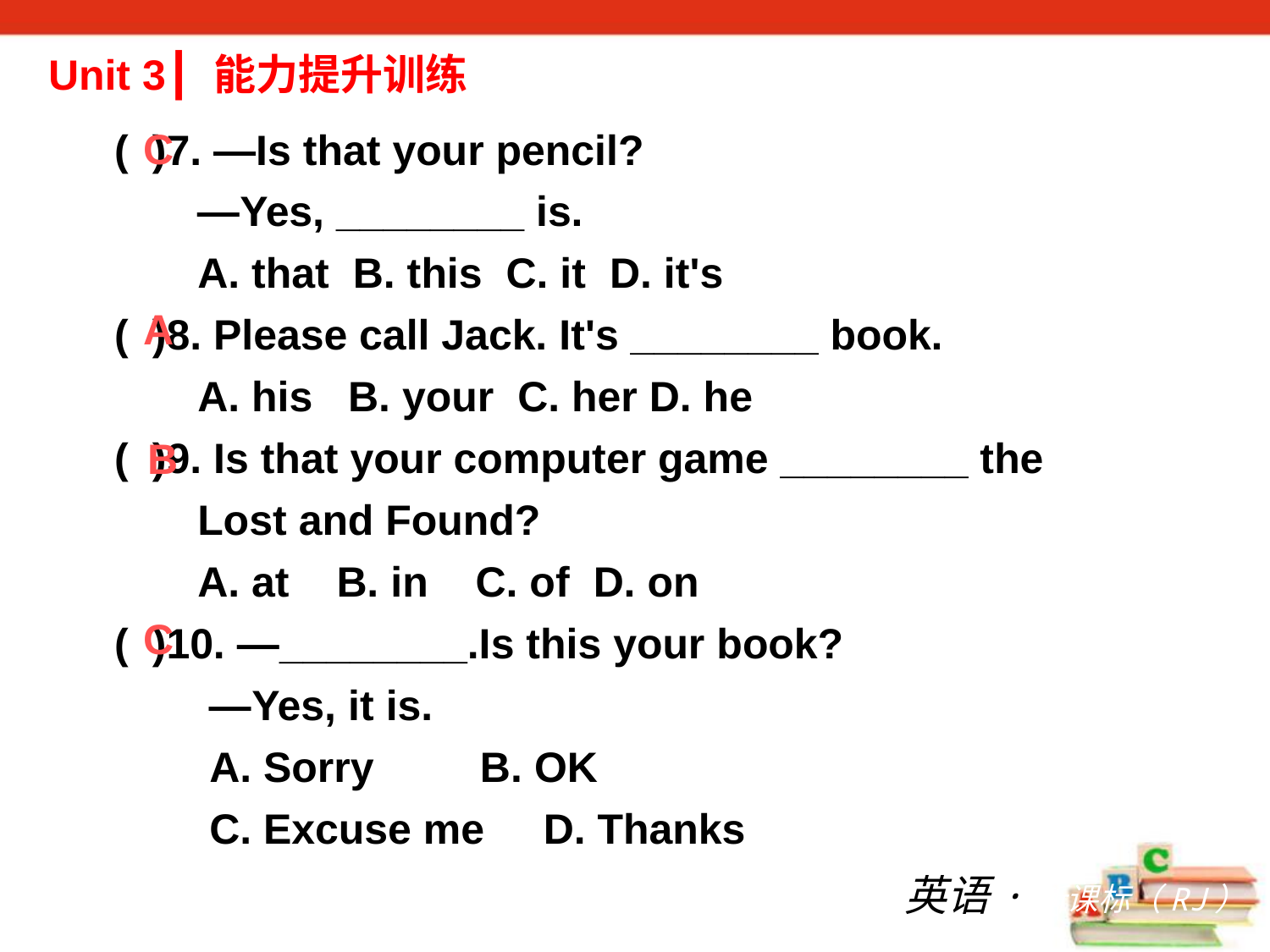

Unit 3┃ 能力提升训练
(  )7. —Is that your pencil?
       —Yes, ________ is.
       A. that  B. this  C. it  D. it's
(  )8. Please call Jack. It's ________ book.
       A. his   B. your  C. her D. he
(  )9. Is that your computer game ________ the
       Lost and Found?
       A. at    B. in    C. of  D. on
(  )10. —________.Is this your book?
        —Yes, it is.
        A. Sorry         B. OK
        C. Excuse me     D. Thanks
C
A
B
C
英语·新课标（RJ）